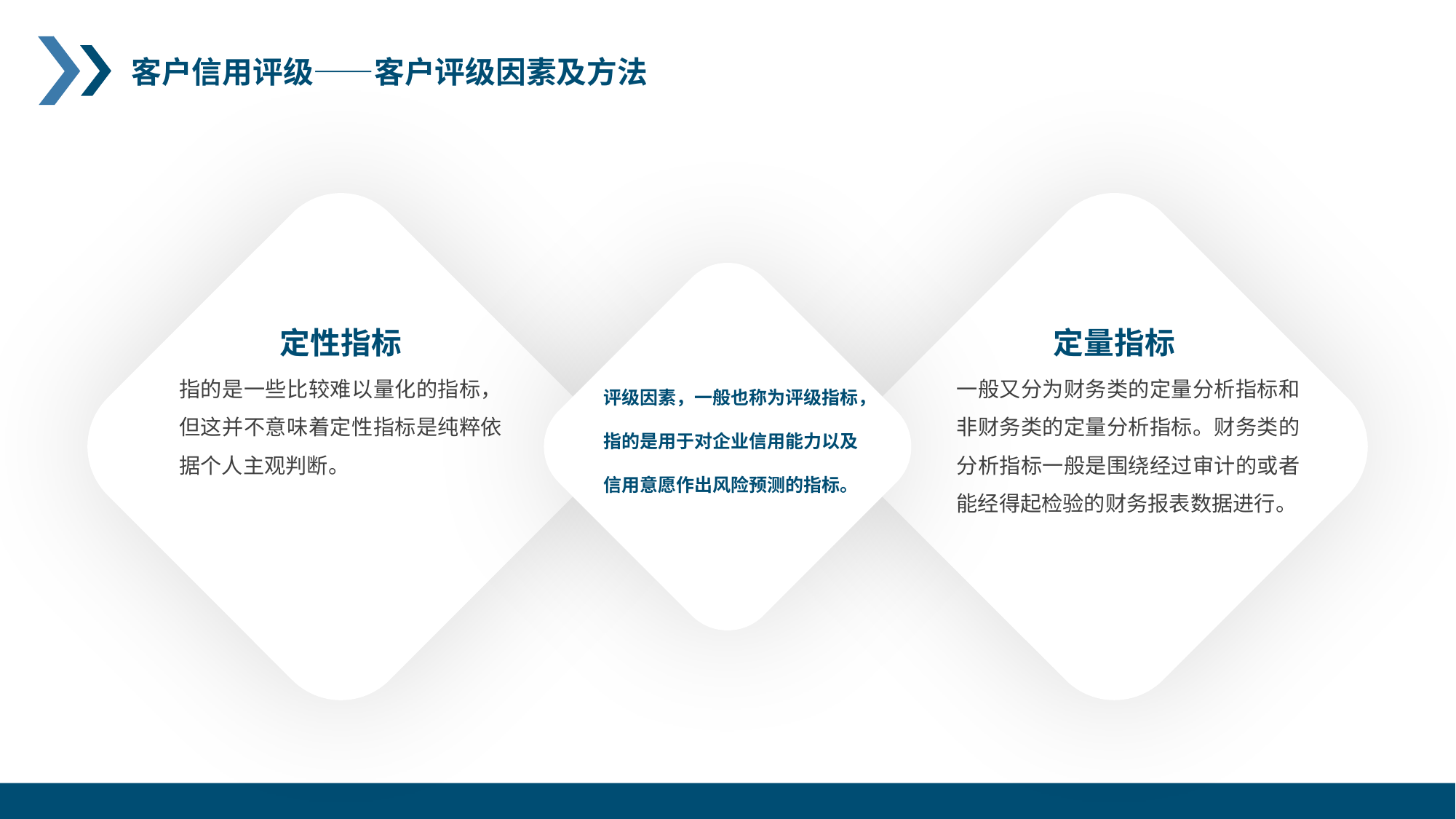

客户信用评级——客户评级因素及方法

定性指标
指的是一些比较难以量化的指标，但这并不意味着定性指标是纯粹依据个人主观判断。

定量指标
一般又分为财务类的定量分析指标和非财务类的定量分析指标。财务类的分析指标一般是围绕经过审计的或者能经得起检验的财务报表数据进行。

评级因素，一般也称为评级指标，指的是用于对企业信用能力以及信用意愿作出风险预测的指标。